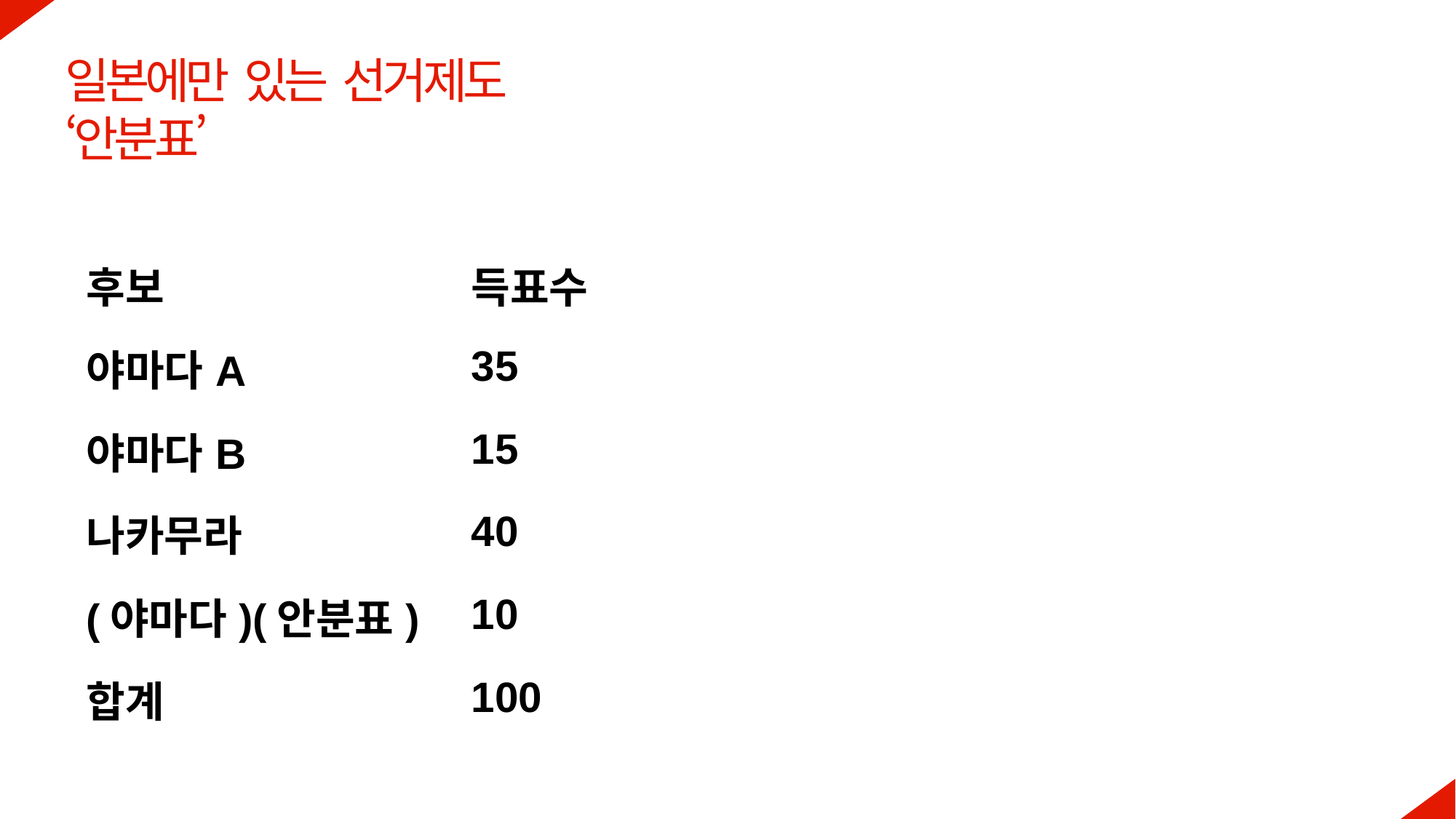

일본에만  있는  선거제도               ‘안분표’
| 후보 | 득표수 |
| --- | --- |
| 야마다A | 35 |
| 야마다B | 15 |
| 나카무라 | 40 |
| (야마다)(안분표) | 10 |
| 합계 | 100 |